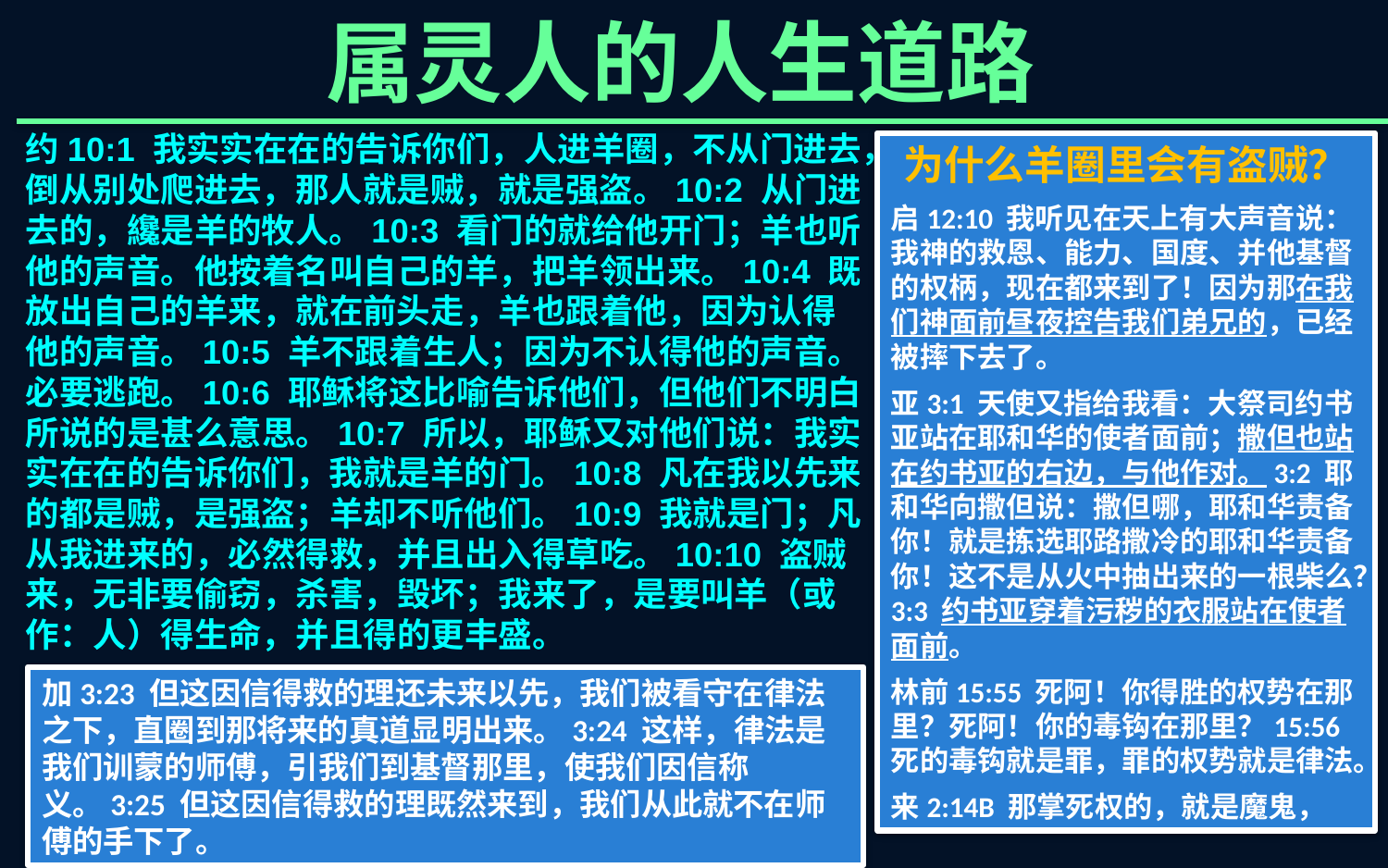

属灵人的人生道路
约10:1 我实实在在的告诉你们，人进羊圈，不从门进去，倒从别处爬进去，那人就是贼，就是强盗。10:2 从门进去的，纔是羊的牧人。10:3 看门的就给他开门；羊也听他的声音。他按着名叫自己的羊，把羊领出来。10:4 既放出自己的羊来，就在前头走，羊也跟着他，因为认得他的声音。10:5 羊不跟着生人；因为不认得他的声音。必要逃跑。10:6 耶稣将这比喻告诉他们，但他们不明白所说的是甚么意思。10:7 所以，耶稣又对他们说：我实实在在的告诉你们，我就是羊的门。10:8 凡在我以先来的都是贼，是强盗；羊却不听他们。10:9 我就是门；凡从我进来的，必然得救，并且出入得草吃。10:10 盗贼来，无非要偷窃，杀害，毁坏；我来了，是要叫羊（或作：人）得生命，并且得的更丰盛。
为什么羊圈里会有盗贼？
启12:10 我听见在天上有大声音说：我神的救恩、能力、国度、并他基督的权柄，现在都来到了！因为那在我们神面前昼夜控告我们弟兄的，已经被摔下去了。
亚3:1 天使又指给我看：大祭司约书亚站在耶和华的使者面前；撒但也站在约书亚的右边，与他作对。3:2 耶和华向撒但说：撒但哪，耶和华责备你！就是拣选耶路撒冷的耶和华责备你！这不是从火中抽出来的一根柴么？3:3 约书亚穿着污秽的衣服站在使者面前。
林前15:55 死阿！你得胜的权势在那里？死阿！你的毒钩在那里？15:56 死的毒钩就是罪，罪的权势就是律法。
来2:14B 那掌死权的，就是魔鬼，
加3:23 但这因信得救的理还未来以先，我们被看守在律法之下，直圈到那将来的真道显明出来。3:24 这样，律法是我们训蒙的师傅，引我们到基督那里，使我们因信称义。3:25 但这因信得救的理既然来到，我们从此就不在师傅的手下了。